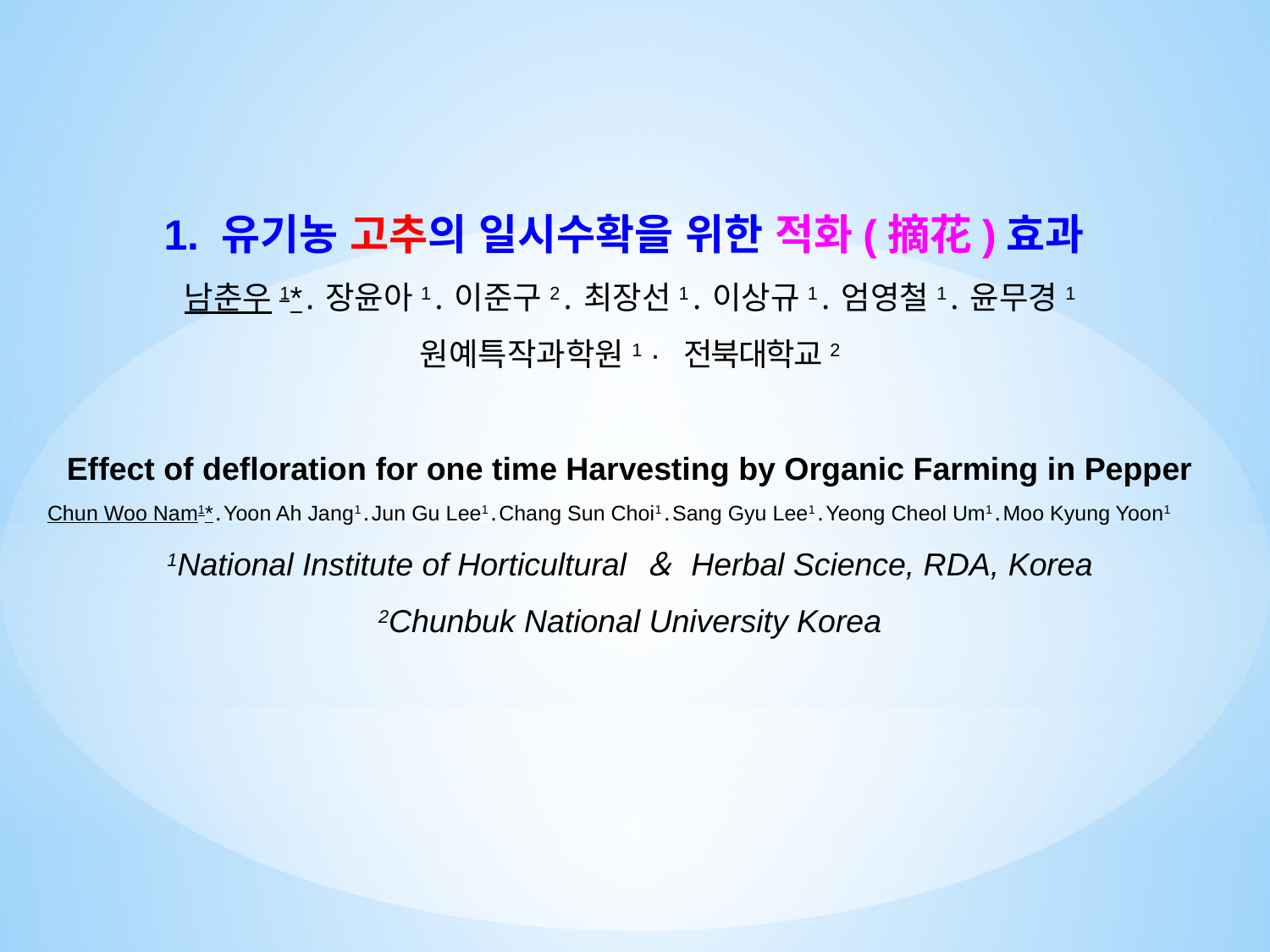

1. 유기농 고추의 일시수확을 위한 적화(摘花)효과
남춘우1*․장윤아1․이준구2․최장선1․이상규1․엄영철1․윤무경1
원예특작과학원1 ∙  전북대학교2

Effect of defloration for one time Harvesting by Organic Farming in Pepper
Chun Woo Nam1*․Yoon Ah Jang1․Jun Gu Lee1․Chang Sun Choi1․Sang Gyu Lee1․Yeong Cheol Um1․Moo Kyung Yoon1
1National Institute of Horticultural ＆ Herbal Science, RDA, Korea
2Chunbuk National University Korea